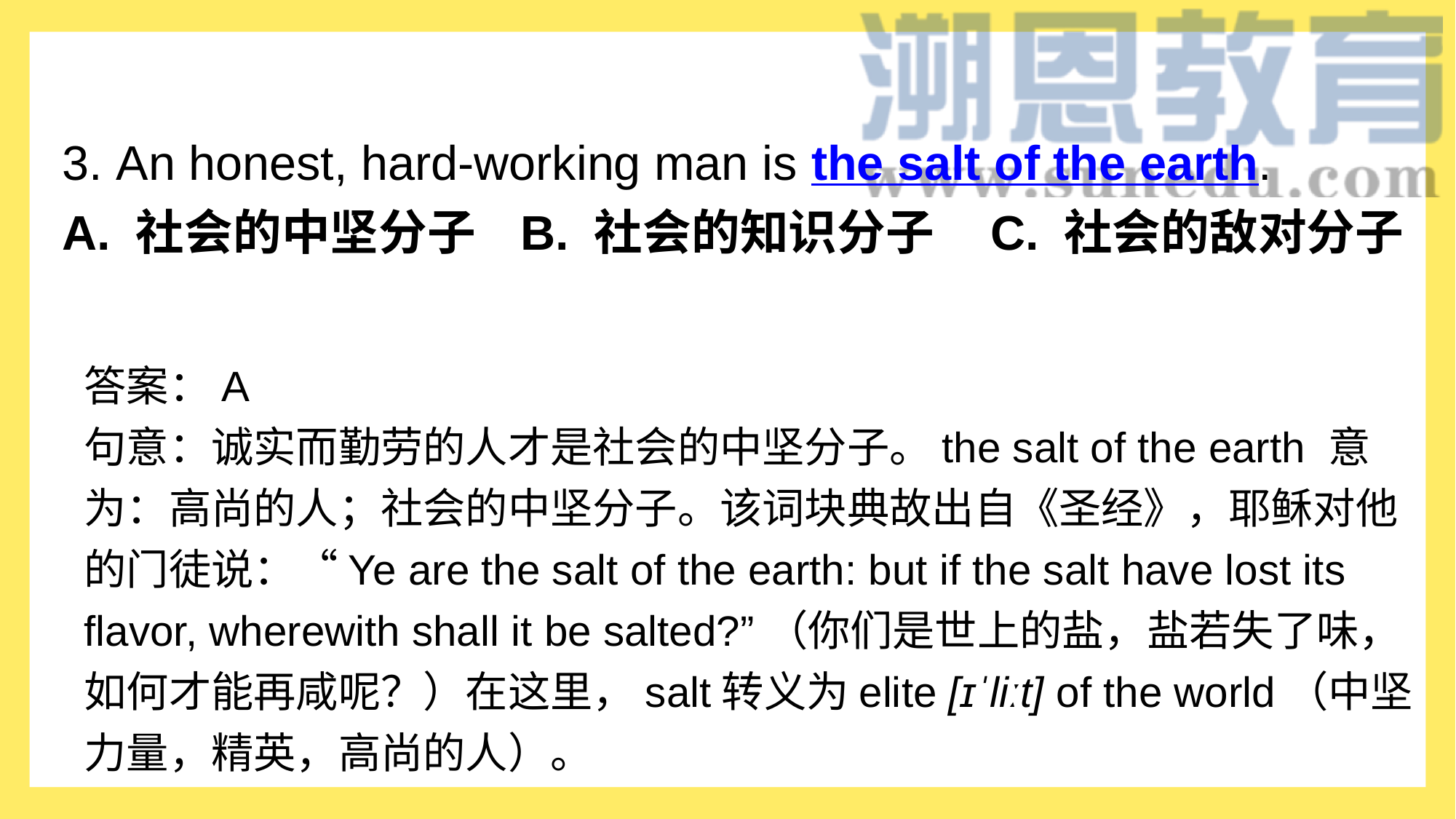

3. An honest, hard-working man is the salt of the earth.
A. 社会的中坚分子   B. 社会的知识分子    C. 社会的敌对分子

答案：A
句意：诚实而勤劳的人才是社会的中坚分子。the salt of the earth 意为：高尚的人；社会的中坚分子。该词块典故出自《圣经》，耶稣对他的门徒说：“Ye are the salt of the earth: but if the salt have lost its flavor, wherewith shall it be salted?”（你们是世上的盐，盐若失了味，如何才能再咸呢？）在这里，salt转义为elite [ɪˈliːt] of the world（中坚力量，精英，高尚的人）。